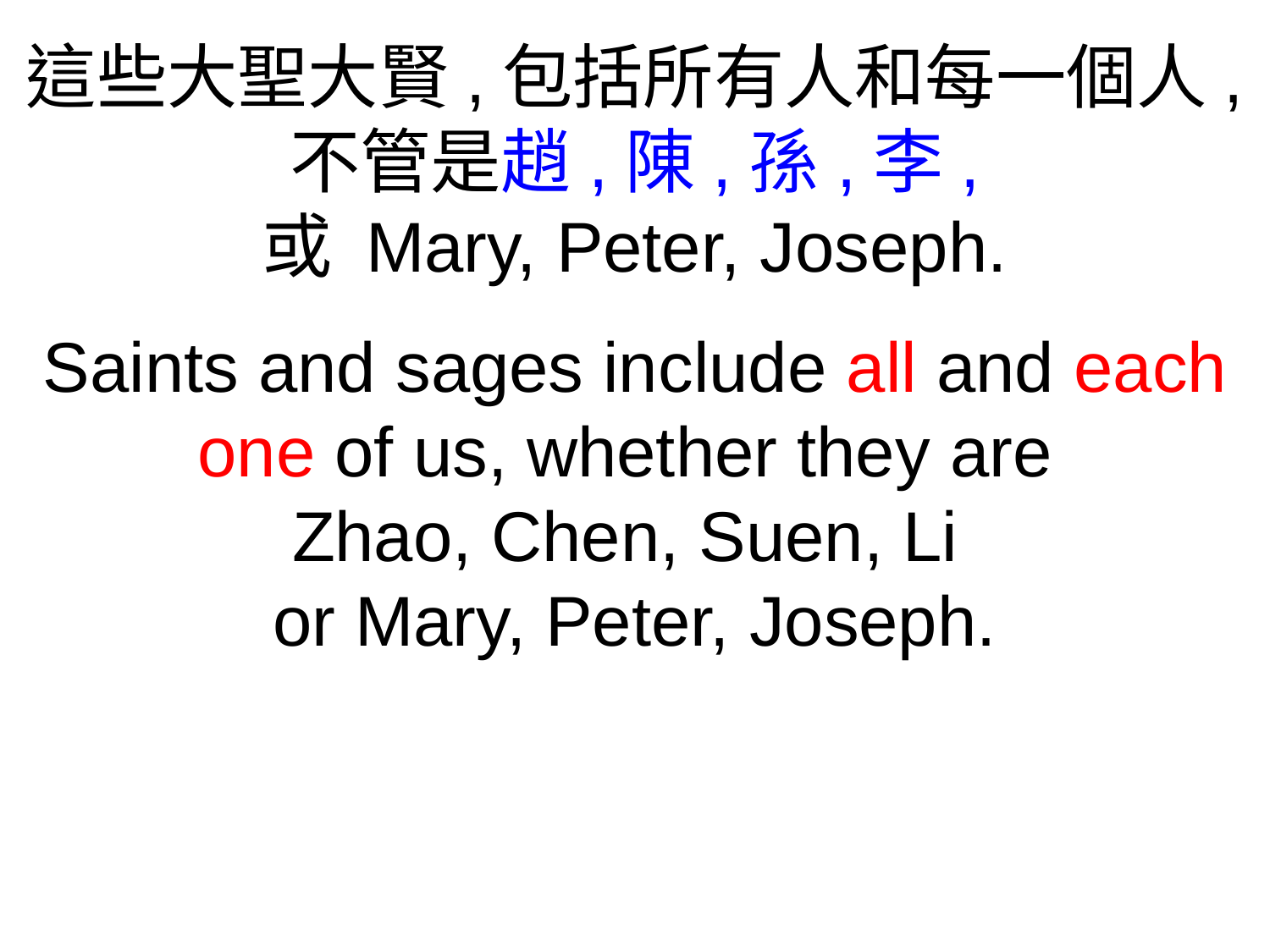

這些大聖大賢,包括所有人和每一個人,
不管是趙,陳,孫,李,
或 Mary, Peter, Joseph.
Saints and sages include all and each one of us, whether they are
Zhao, Chen, Suen, Li
or Mary, Peter, Joseph.